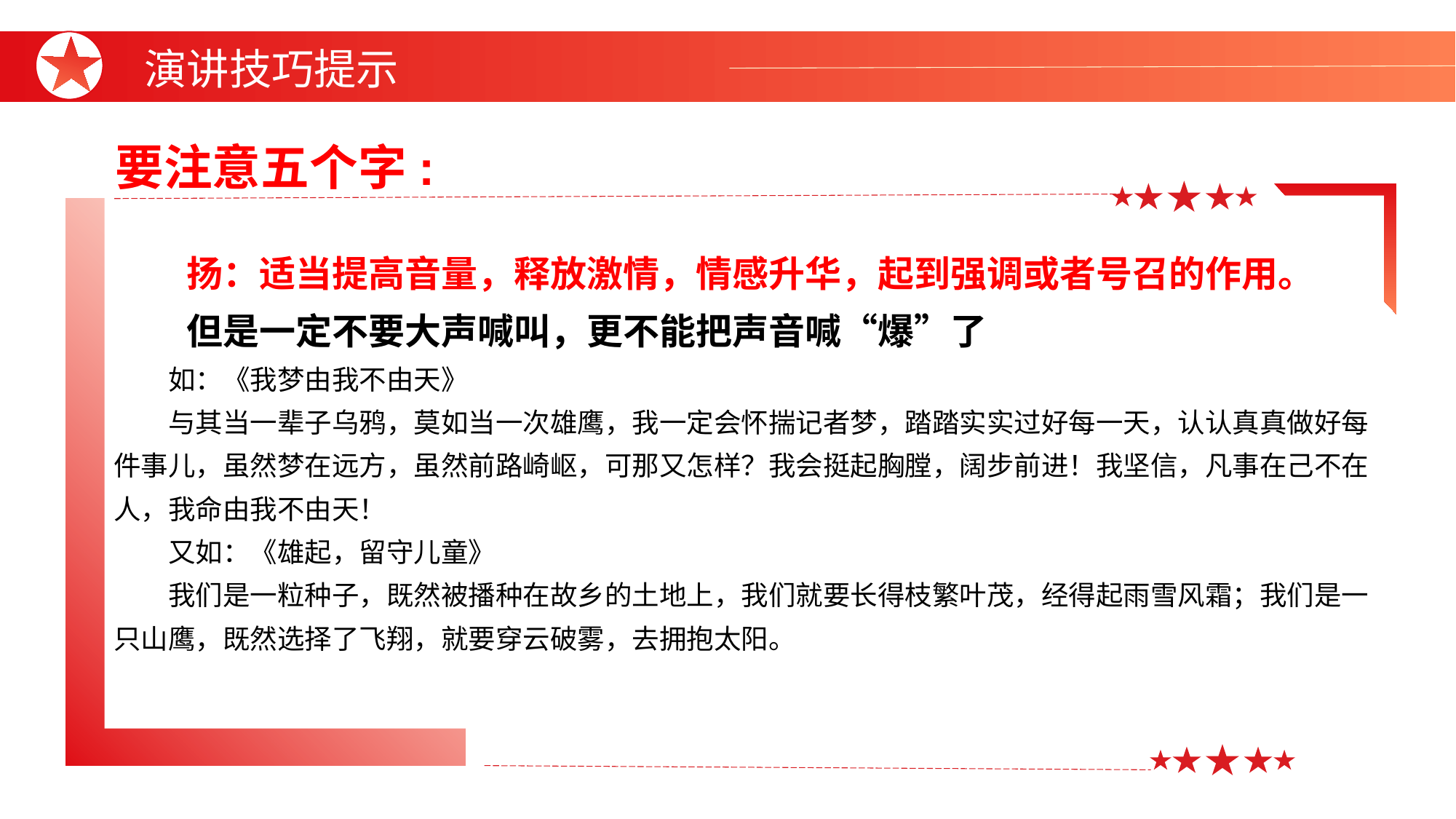

演讲技巧提示
要注意五个字:

扬：适当提高音量，释放激情，情感升华，起到强调或者号召的作用。
但是一定不要大声喊叫，更不能把声音喊“爆”了
如：《我梦由我不由天》
与其当一辈子乌鸦，莫如当一次雄鹰，我一定会怀揣记者梦，踏踏实实过好每一天，认认真真做好每件事儿，虽然梦在远方，虽然前路崎岖，可那又怎样？我会挺起胸膛，阔步前进！我坚信，凡事在己不在人，我命由我不由天！
又如：《雄起，留守儿童》
我们是一粒种子，既然被播种在故乡的土地上，我们就要长得枝繁叶茂，经得起雨雪风霜；我们是一只山鹰，既然选择了飞翔，就要穿云破雾，去拥抱太阳。